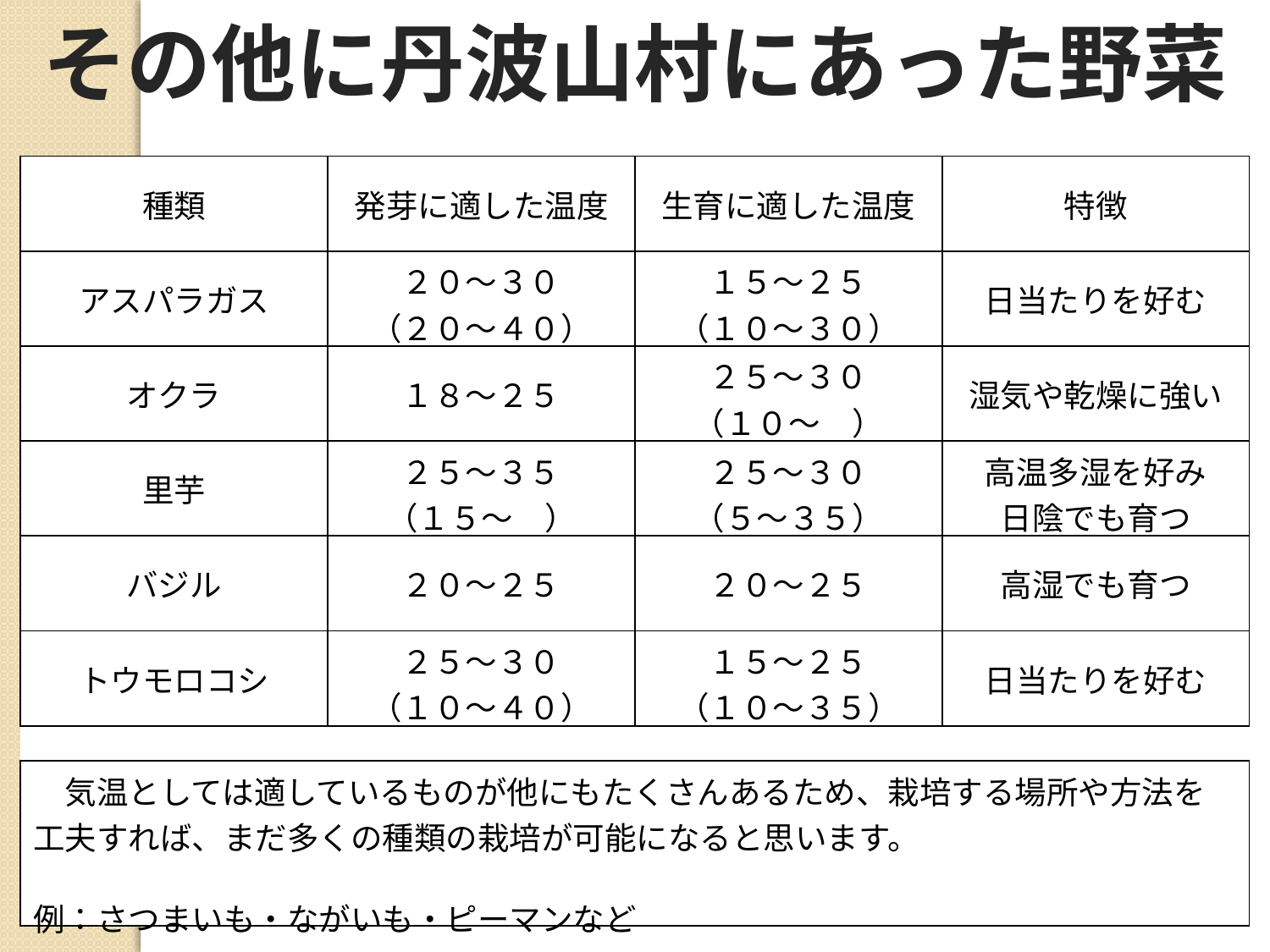

その他に丹波山村にあった野菜
| 種類 | 発芽に適した温度 | 生育に適した温度 | 特徴 |
| --- | --- | --- | --- |
| アスパラガス | ２０～３０ （２０～４０） | １５～２５ （１０～３０） | 日当たりを好む |
| オクラ | １８～２５ | ２５～３０ （１０～　） | 湿気や乾燥に強い |
| 里芋 | ２５～３５ （１５～　） | ２５～３０ （５～３５） | 高温多湿を好み 日陰でも育つ |
| バジル | ２０～２５ | ２０～２５ | 高湿でも育つ |
| トウモロコシ | ２５～３０ （１０～４０） | １５～２５ （１０～３５） | 日当たりを好む |
|  |  |  |  |
| 気温としては適しているものが他にもたくさんあるため、栽培する場所や方法を工夫すれば、まだ多くの種類の栽培が可能になると思います。 例：さつまいも・ながいも・ピーマンなど |  |  |  |